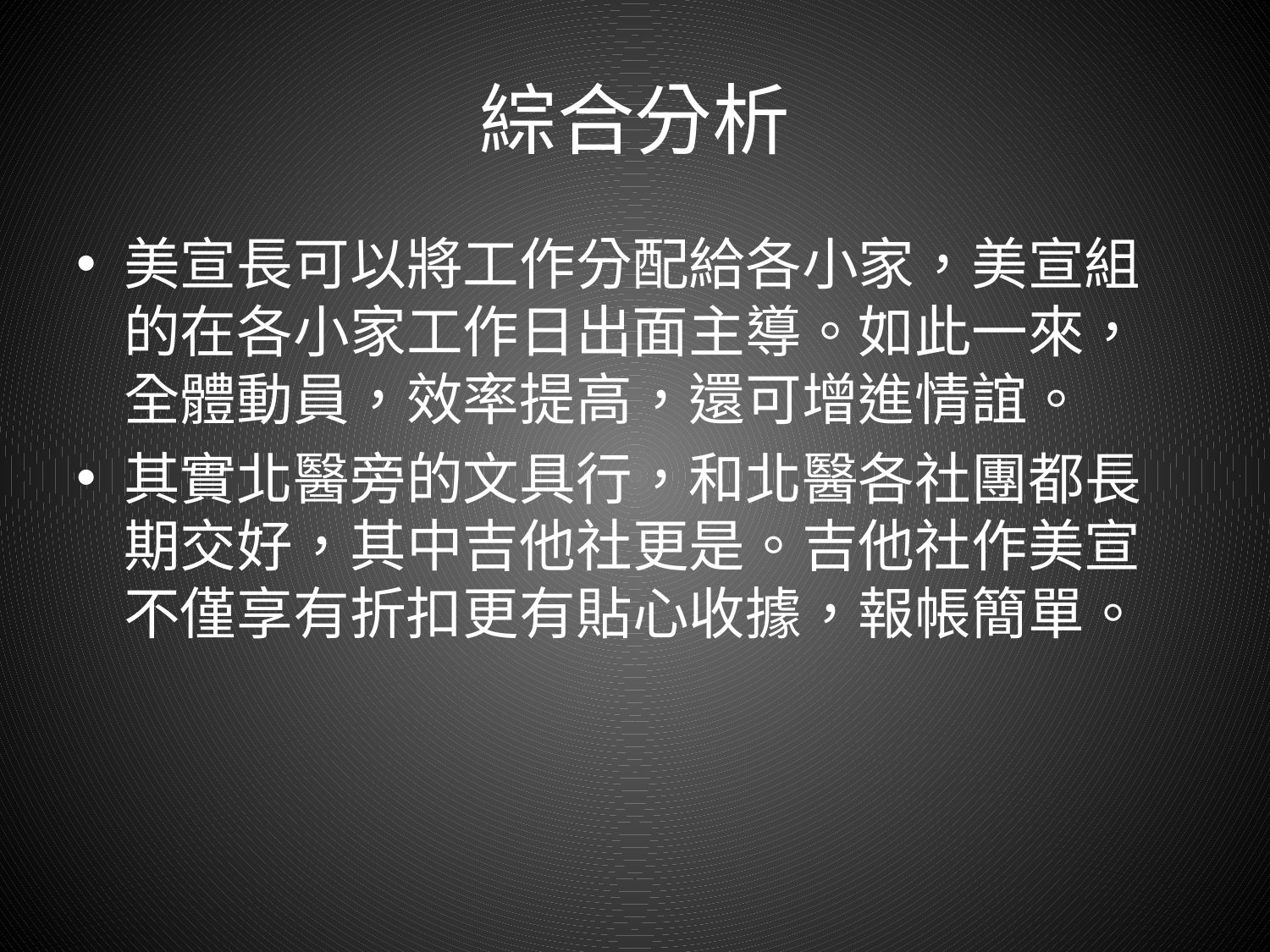

# 綜合分析
美宣長可以將工作分配給各小家，美宣組的在各小家工作日出面主導。如此一來，全體動員，效率提高，還可增進情誼。
其實北醫旁的文具行，和北醫各社團都長期交好，其中吉他社更是。吉他社作美宣不僅享有折扣更有貼心收據，報帳簡單。